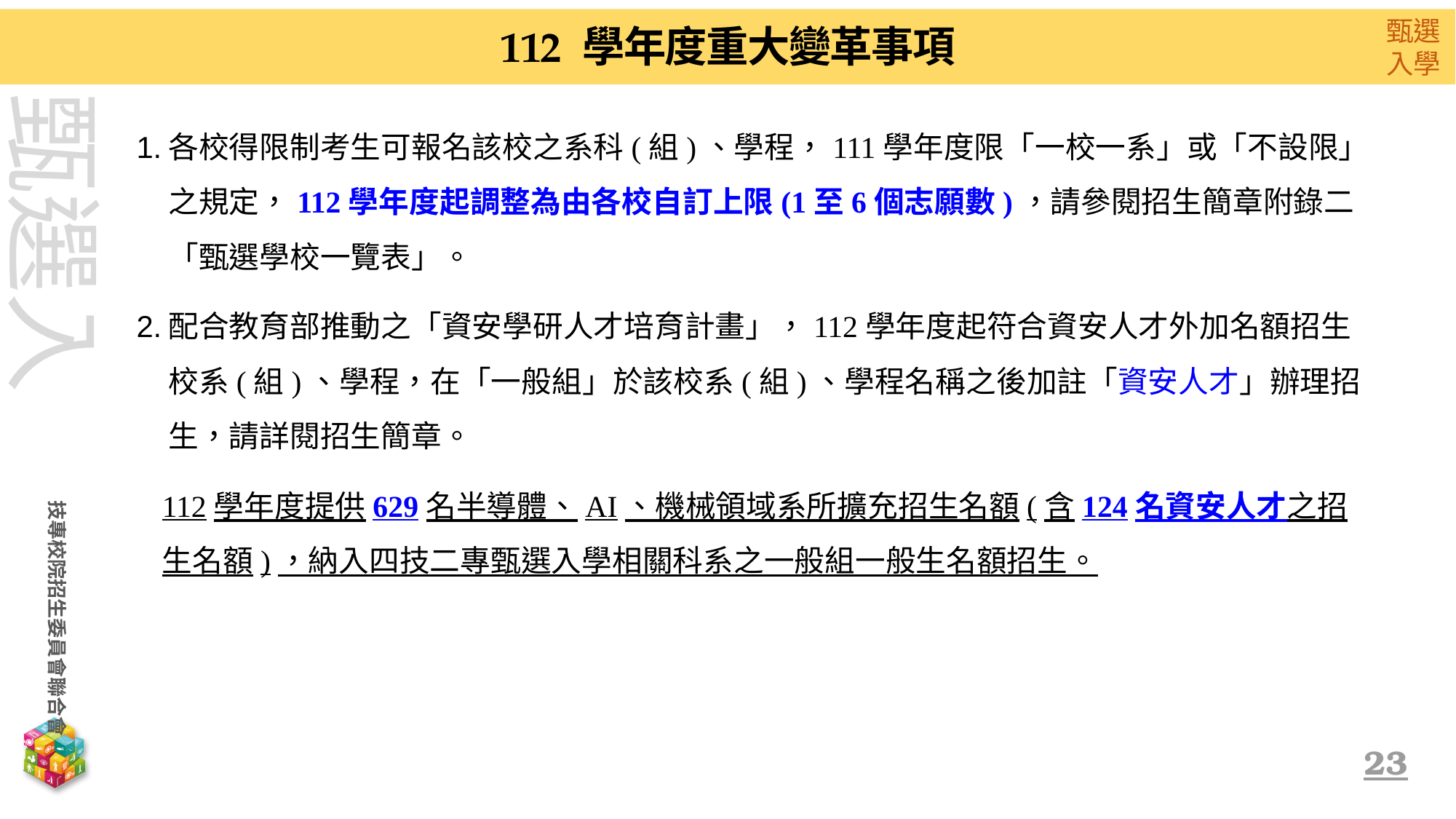

# 112 學年度重大變革事項
各校得限制考生可報名該校之系科(組)、學程，111學年度限「一校一系」或「不設限」之規定，112學年度起調整為由各校自訂上限(1至6個志願數)，請參閱招生簡章附錄二「甄選學校一覽表」。
配合教育部推動之「資安學研人才培育計畫」，112學年度起符合資安人才外加名額招生校系(組)、學程，在「一般組」於該校系(組)、學程名稱之後加註「資安人才」辦理招生，請詳閱招生簡章。
112學年度提供629名半導體、AI、機械領域系所擴充招生名額(含124名資安人才之招生名額)，納入四技二專甄選入學相關科系之一般組一般生名額招生。
23